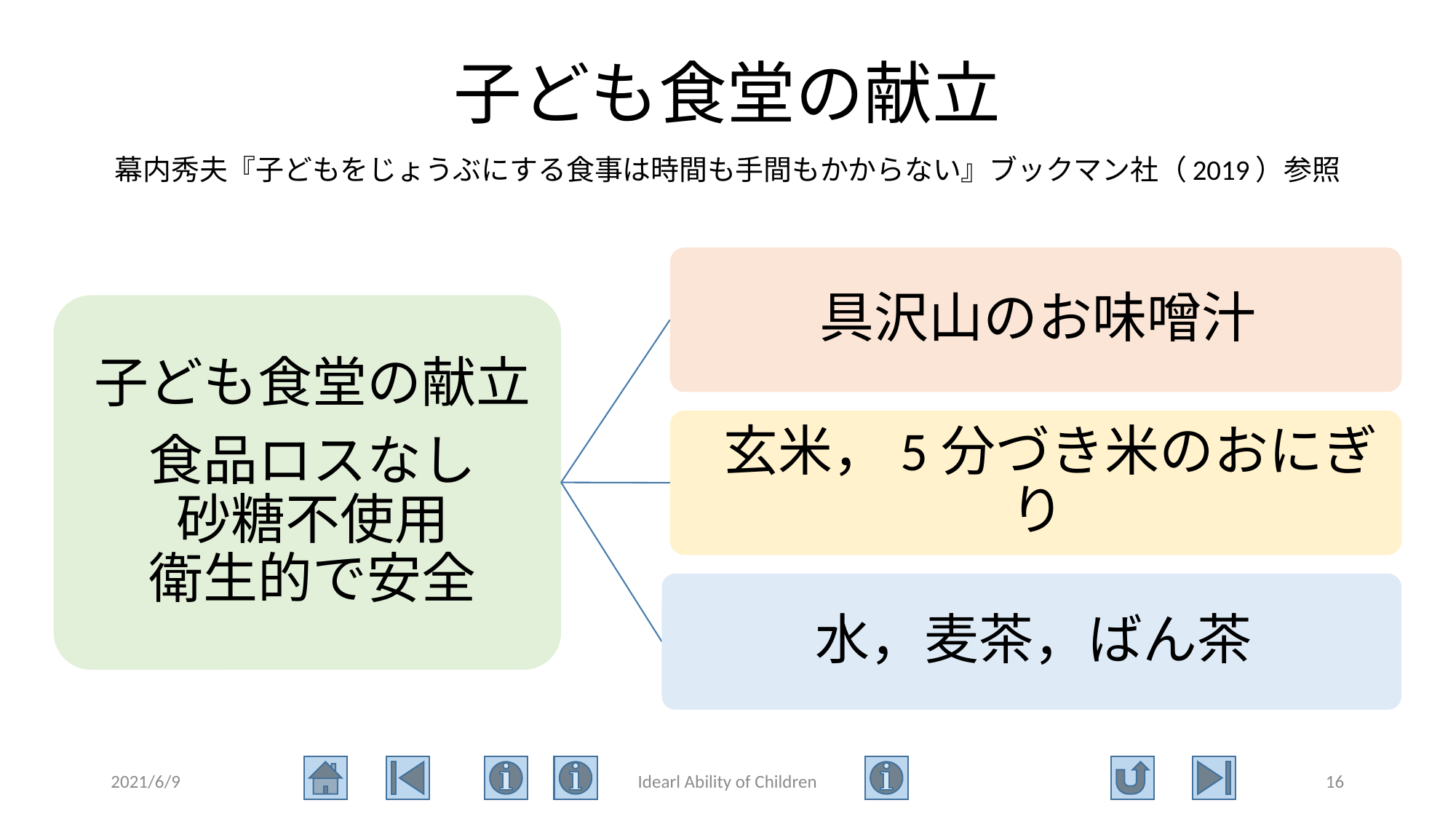

# 子ども食堂の献立 幕内秀夫『子どもをじょうぶにする食事は時間も手間もかからない』ブックマン社（2019）参照
子ども食堂の献立
食品ロスなし
砂糖不使用
衛生的で安全

具沢山のお味噌汁

 玄米，5分づき米のおにぎり

水，麦茶，ばん茶
2021/6/9
Idearl Ability of Children
16